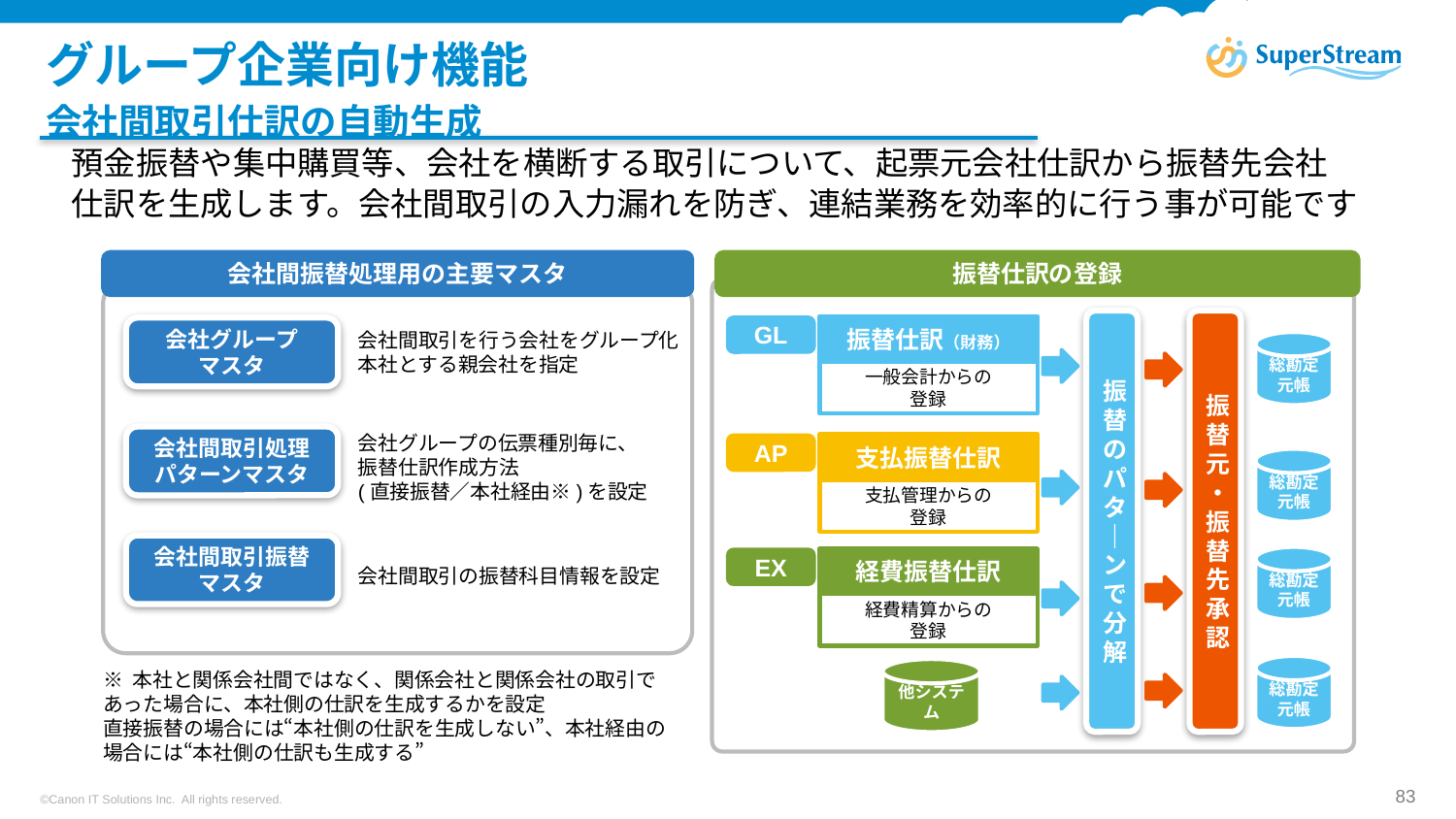

# グループ企業向け機能
会社間取引仕訳の自動生成

預金振替や集中購買等、会社を横断する取引について、起票元会社仕訳から振替先会社
仕訳を生成します。会社間取引の入力漏れを防ぎ、連結業務を効率的に行う事が可能です

会社間振替処理用の主要マスタ
振替仕訳の登録

振替のパタ｜ンで分解
振替元・振替先承認
振替仕訳（財務）
GL
会社グループ
マスタ
会社間取引を行う会社をグループ化
本社とする親会社を指定
総勘定
元帳

一般会計からの
登録
会社間取引処理
パターンマスタ
会社グループの伝票種別毎に、
振替仕訳作成方法
(直接振替／本社経由※)を設定
支払振替仕訳
AP
総勘定
元帳

支払管理からの
登録
会社間取引振替
マスタ
総勘定
元帳
経費振替仕訳
EX
会社間取引の振替科目情報を設定

経費精算からの
登録
総勘定
元帳
他システム
※ 本社と関係会社間ではなく、関係会社と関係会社の取引であった場合に、本社側の仕訳を生成するかを設定
直接振替の場合には“本社側の仕訳を生成しない”、本社経由の場合には“本社側の仕訳も生成する”

©Canon IT Solutions Inc.  All rights reserved.
83